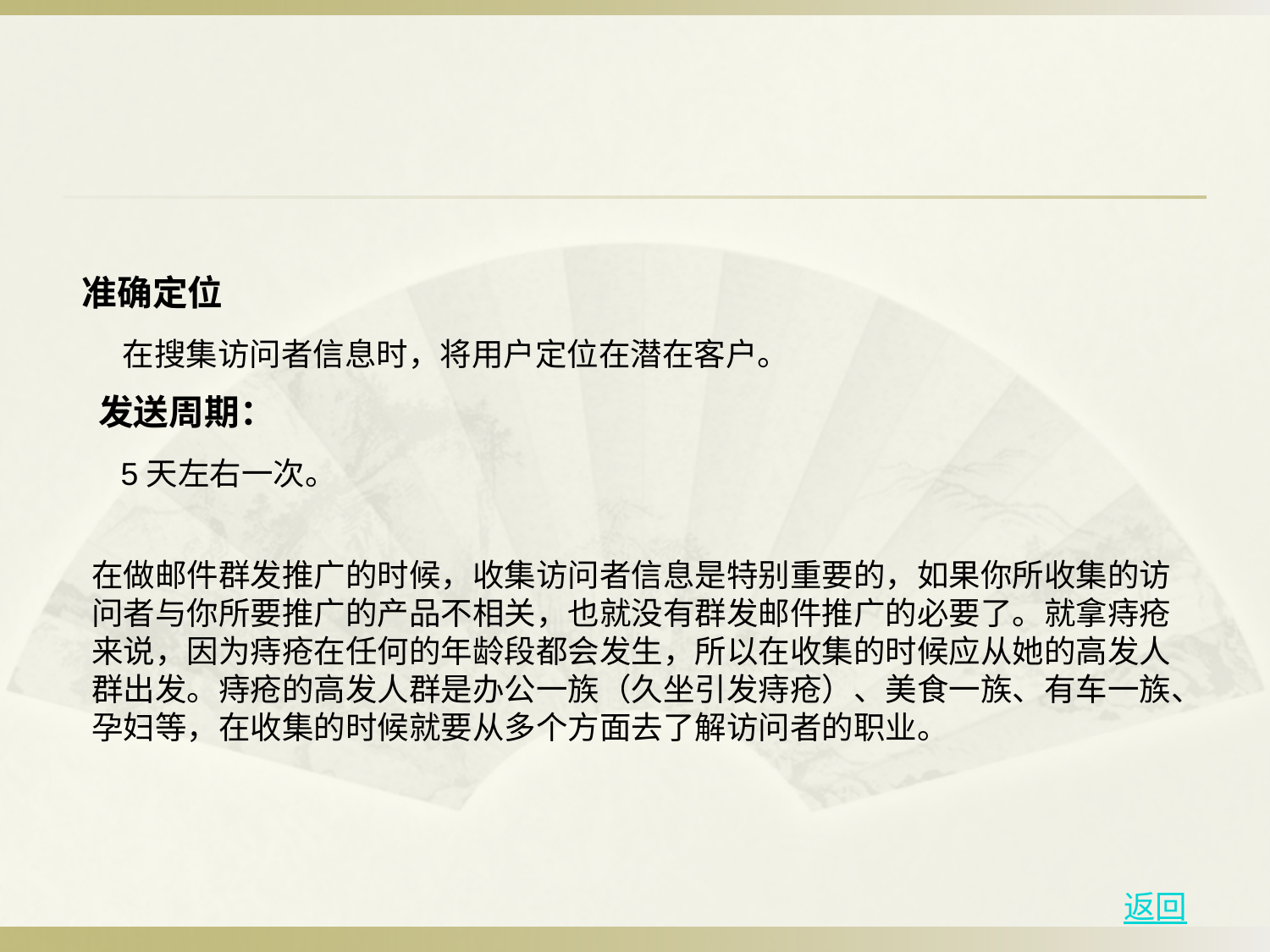

准确定位
    在搜集访问者信息时，将用户定位在潜在客户。
 发送周期：
    5天左右一次。
在做邮件群发推广的时候，收集访问者信息是特别重要的，如果你所收集的访问者与你所要推广的产品不相关，也就没有群发邮件推广的必要了。就拿痔疮来说，因为痔疮在任何的年龄段都会发生，所以在收集的时候应从她的高发人群出发。痔疮的高发人群是办公一族（久坐引发痔疮）、美食一族、有车一族、孕妇等，在收集的时候就要从多个方面去了解访问者的职业。
返回